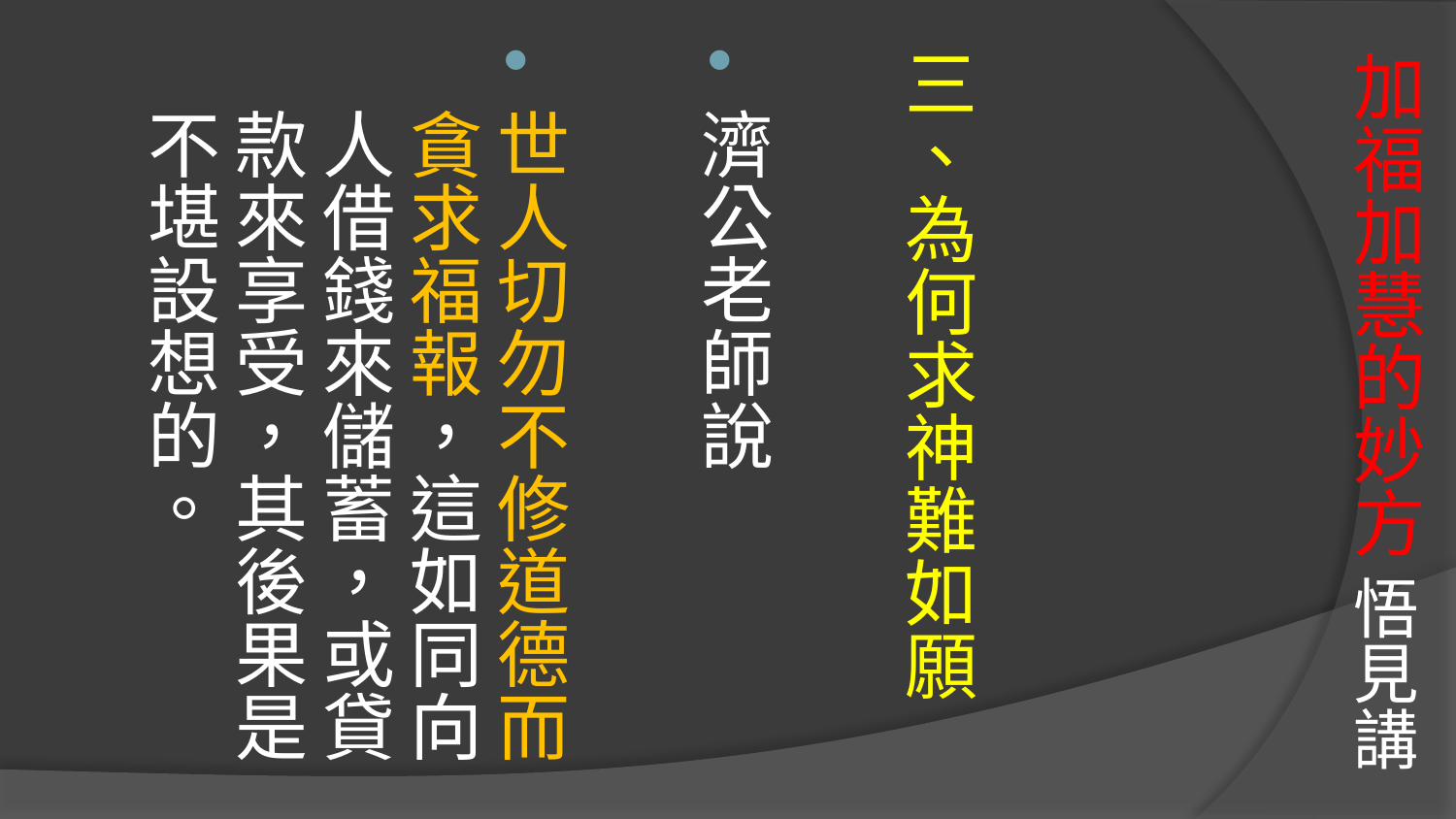

三、為何求神難如願

濟公老師說

世人切勿不修道德而貪求福報，這如同向人借錢來儲蓄，或貸款來享受，其後果是不堪設想的。

# 加福加慧的妙方 悟見講